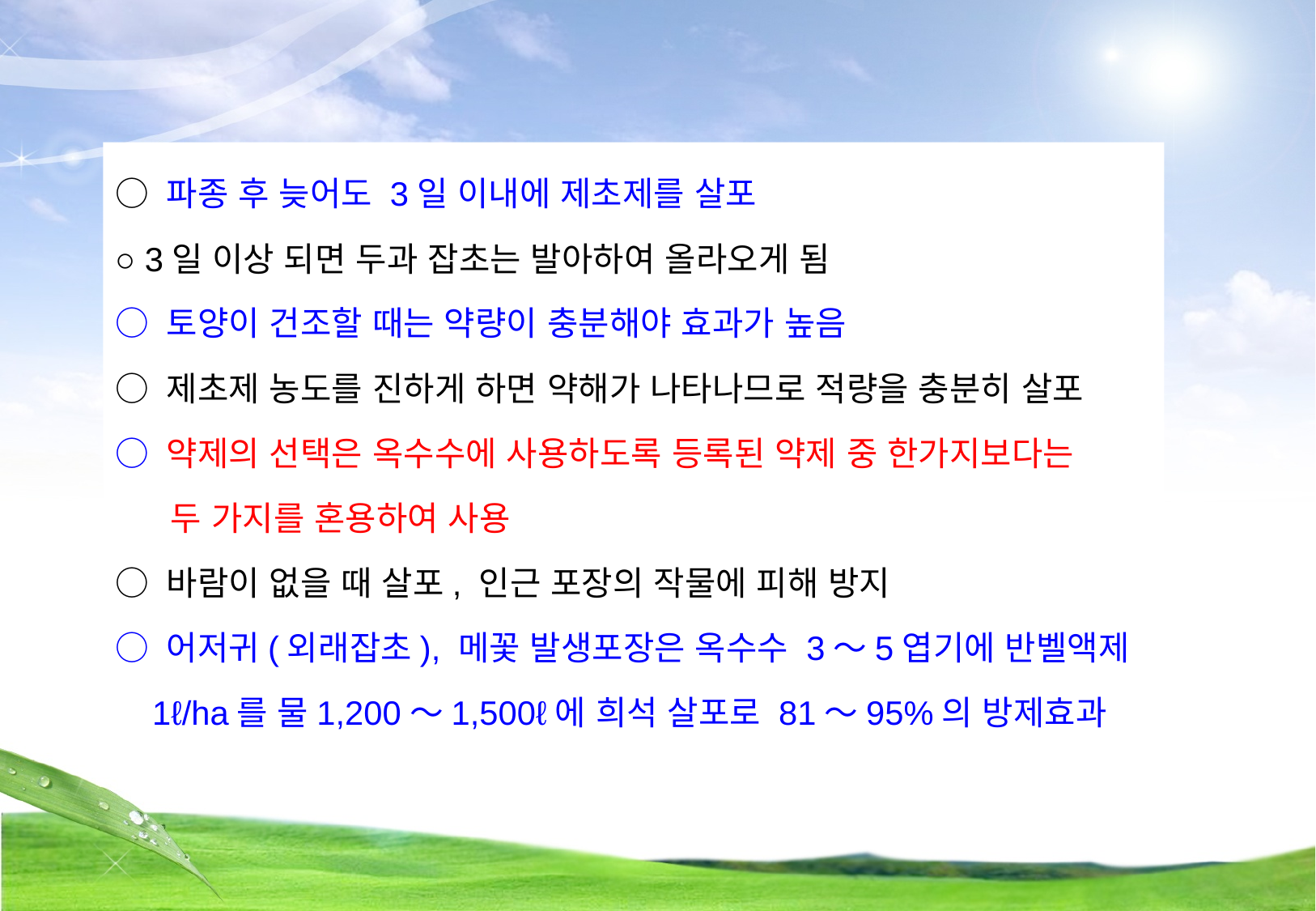

○ 파종 후 늦어도 3일 이내에 제초제를 살포
○ 3일 이상 되면 두과 잡초는 발아하여 올라오게 됨
○ 토양이 건조할 때는 약량이 충분해야 효과가 높음
○ 제초제 농도를 진하게 하면 약해가 나타나므로 적량을 충분히 살포
○ 약제의 선택은 옥수수에 사용하도록 등록된 약제 중 한가지보다는
     두 가지를 혼용하여 사용
○ 바람이 없을 때 살포, 인근 포장의 작물에 피해 방지
○ 어저귀(외래잡초), 메꽃 발생포장은 옥수수 3～5엽기에 반벨액제
    1ℓ/ha를 물1,200～1,500ℓ에 희석 살포로 81～95%의 방제효과